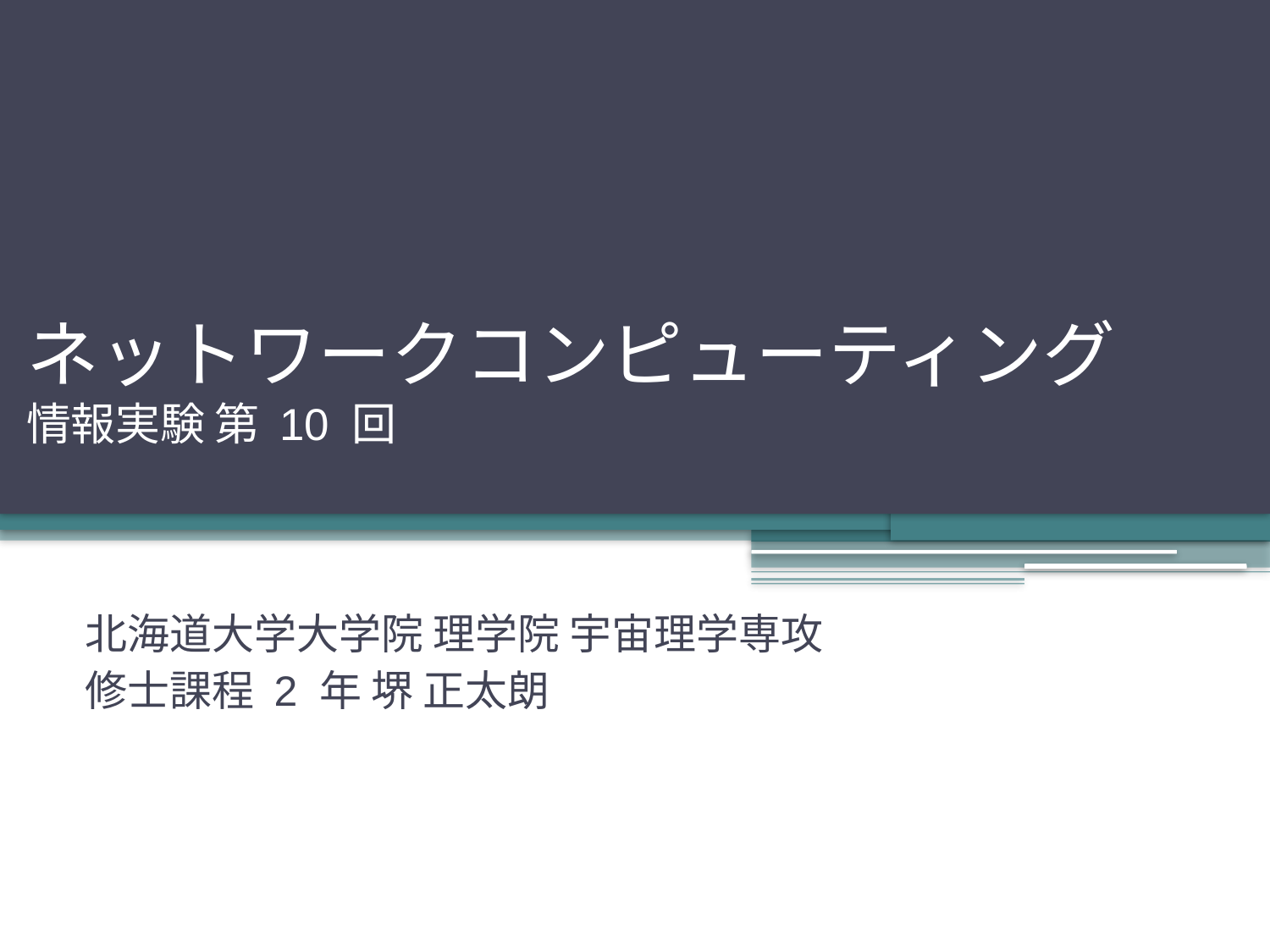

# ネットワークコンピューティング 情報実験 第 10 回
北海道大学大学院 理学院 宇宙理学専攻
修士課程 2 年 堺 正太朗